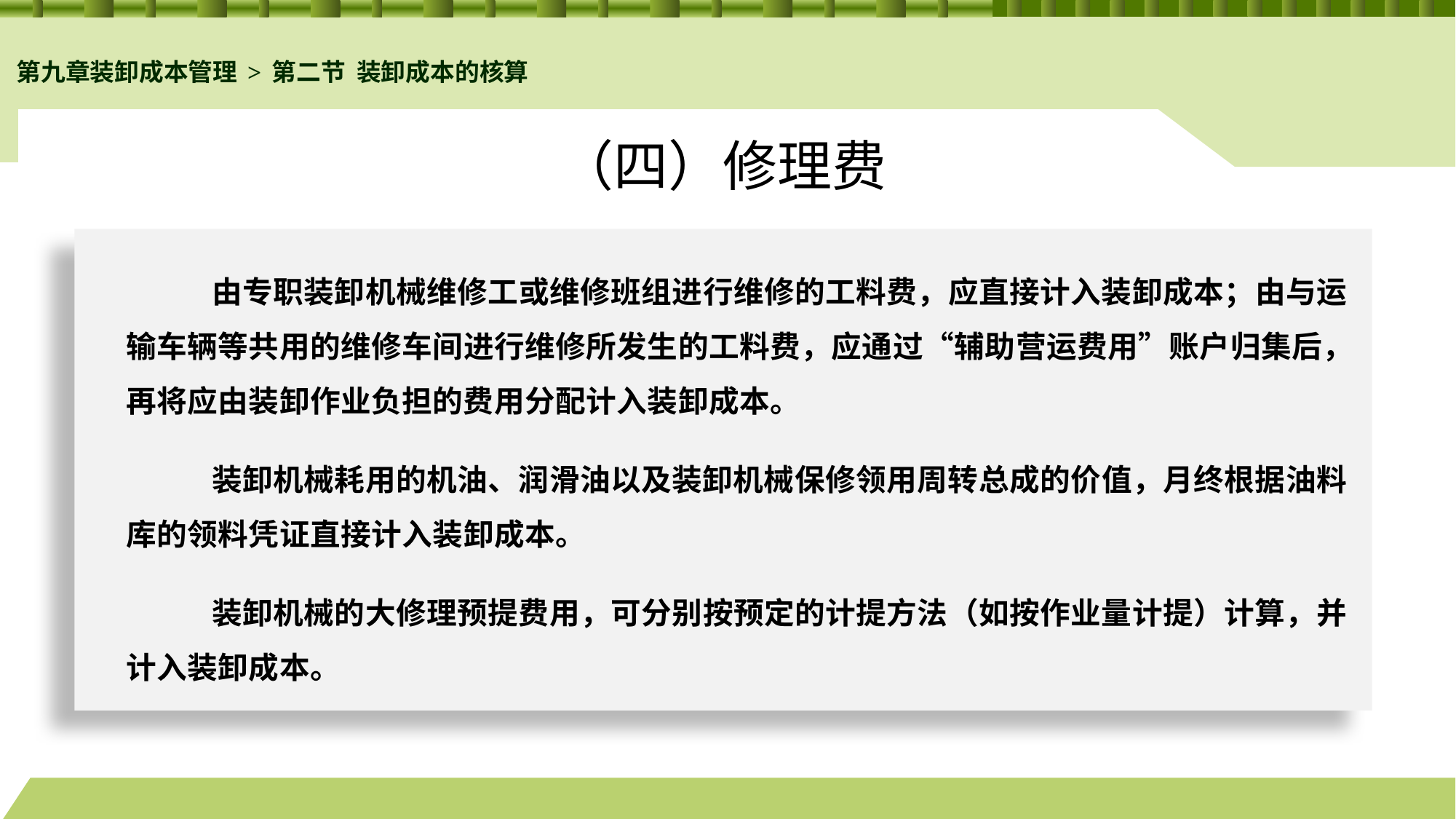

第九章装卸成本管理>第二节  装卸成本的核算
# （四）修理费
由专职装卸机械维修工或维修班组进行维修的工料费，应直接计入装卸成本；由与运输车辆等共用的维修车间进行维修所发生的工料费，应通过“辅助营运费用”账户归集后，再将应由装卸作业负担的费用分配计入装卸成本。
装卸机械耗用的机油、润滑油以及装卸机械保修领用周转总成的价值，月终根据油料库的领料凭证直接计入装卸成本。
装卸机械的大修理预提费用，可分别按预定的计提方法（如按作业量计提）计算，并计入装卸成本。